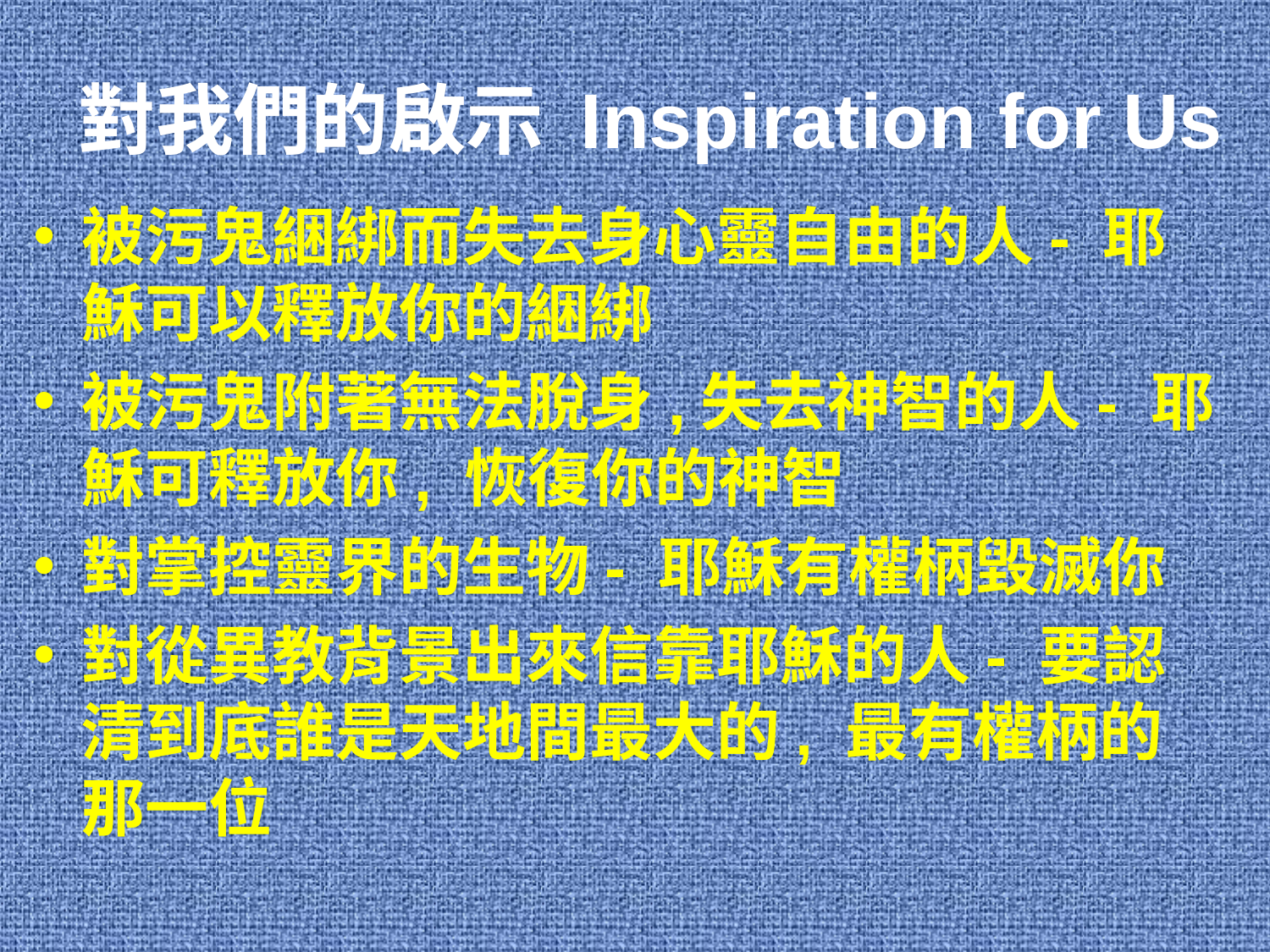

# 對我們的啟示 Inspiration for Us
被污鬼綑綁而失去身心靈自由的人- 耶穌可以釋放你的綑綁
被污鬼附著無法脫身,失去神智的人- 耶穌可釋放你, 恢復你的神智
對掌控靈界的生物- 耶穌有權柄毀滅你
對從異教背景出來信靠耶穌的人- 要認清到底誰是天地間最大的, 最有權柄的那一位